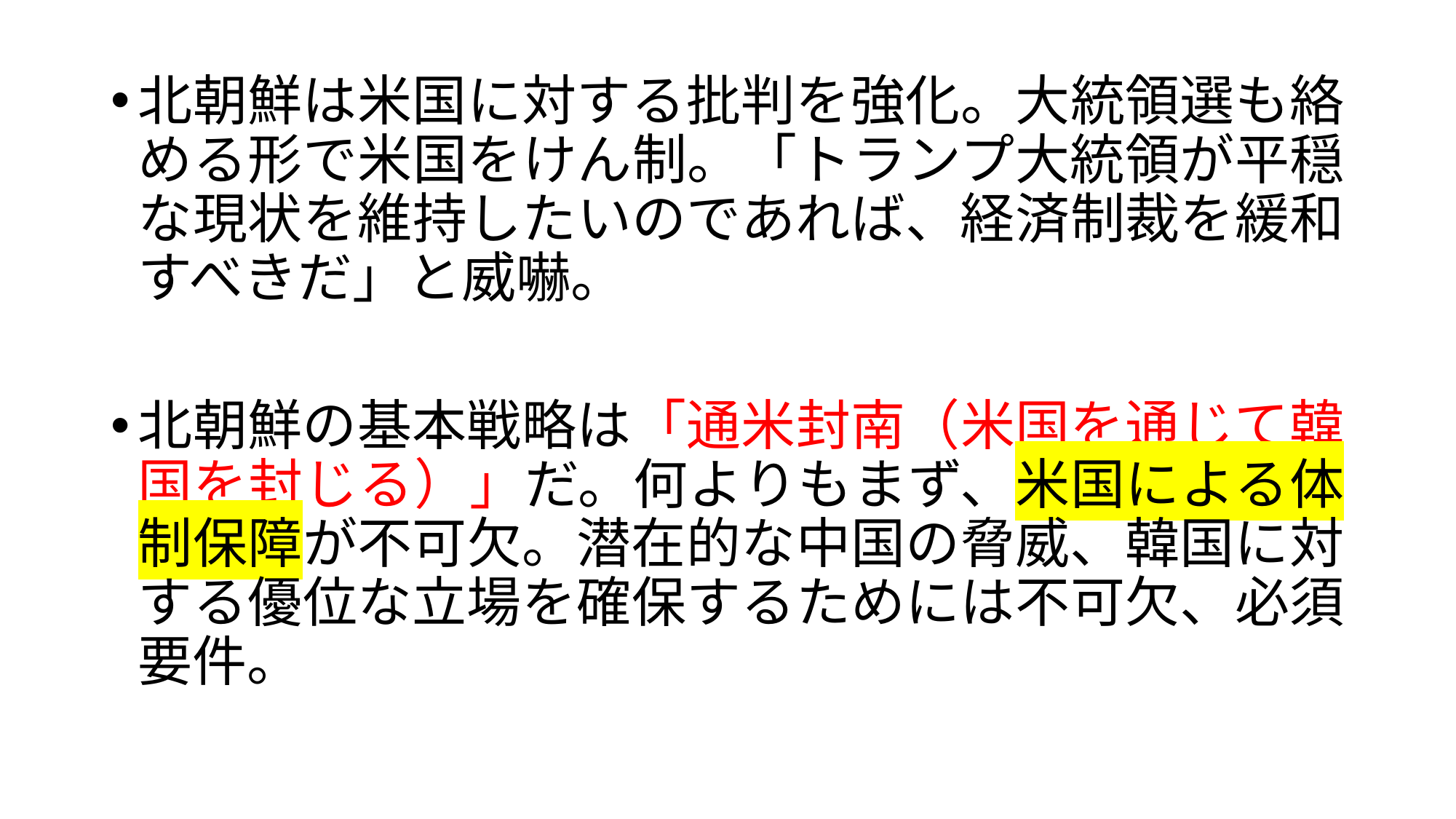

北朝鮮は米国に対する批判を強化。大統領選も絡める形で米国をけん制。「トランプ大統領が平穏な現状を維持したいのであれば、経済制裁を緩和すべきだ」と威嚇。

北朝鮮の基本戦略は「通米封南（米国を通じて韓国を封じる）」だ。何よりもまず、米国による体制保障が不可欠。潜在的な中国の脅威、韓国に対する優位な立場を確保するためには不可欠、必須要件。